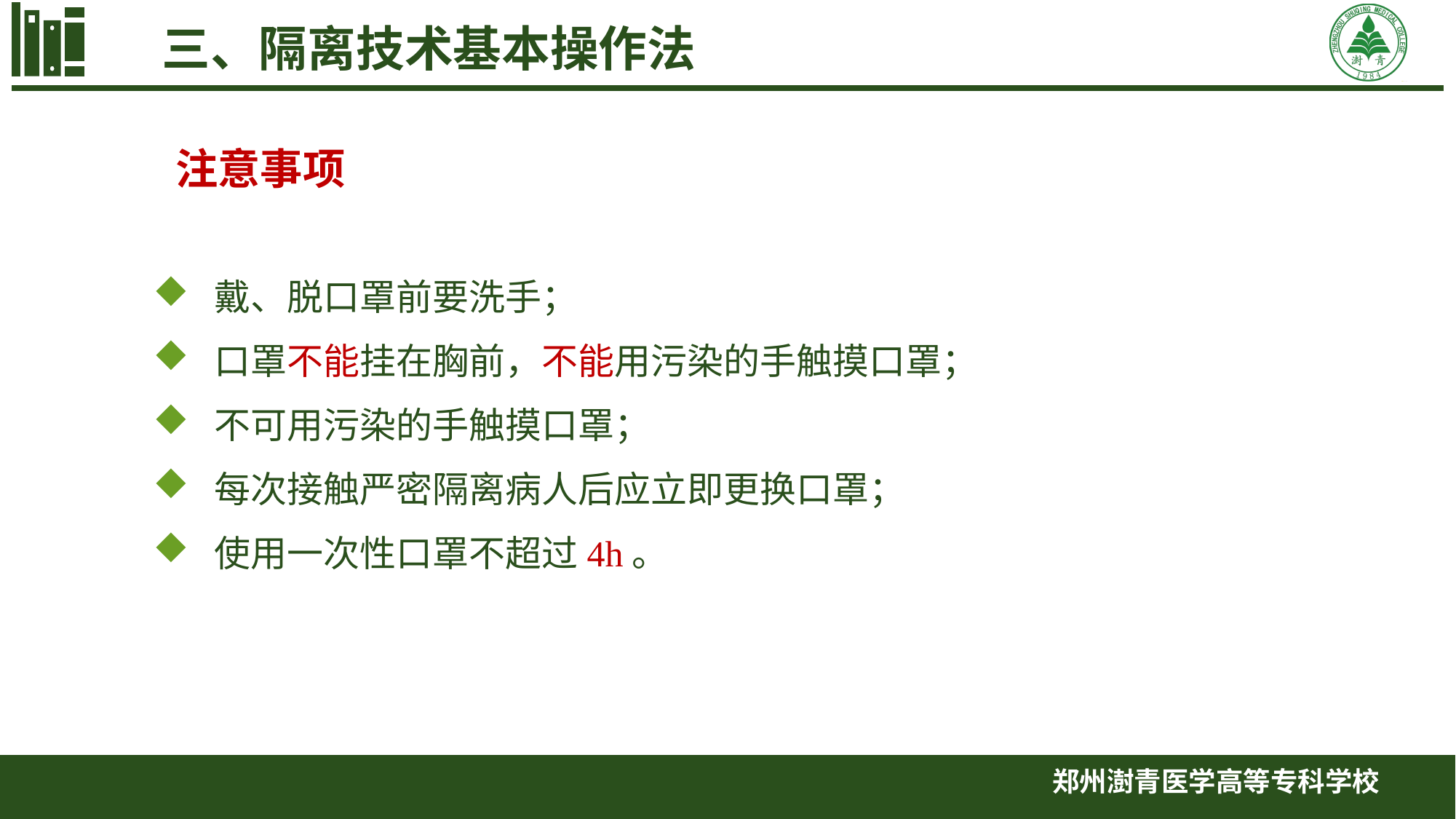

三、隔离技术基本操作法

 注意事项

戴、脱口罩前要洗手；
口罩不能挂在胸前，不能用污染的手触摸口罩；
不可用污染的手触摸口罩；
每次接触严密隔离病人后应立即更换口罩；
使用一次性口罩不超过4h。
郑州澍青医学高等专科学校